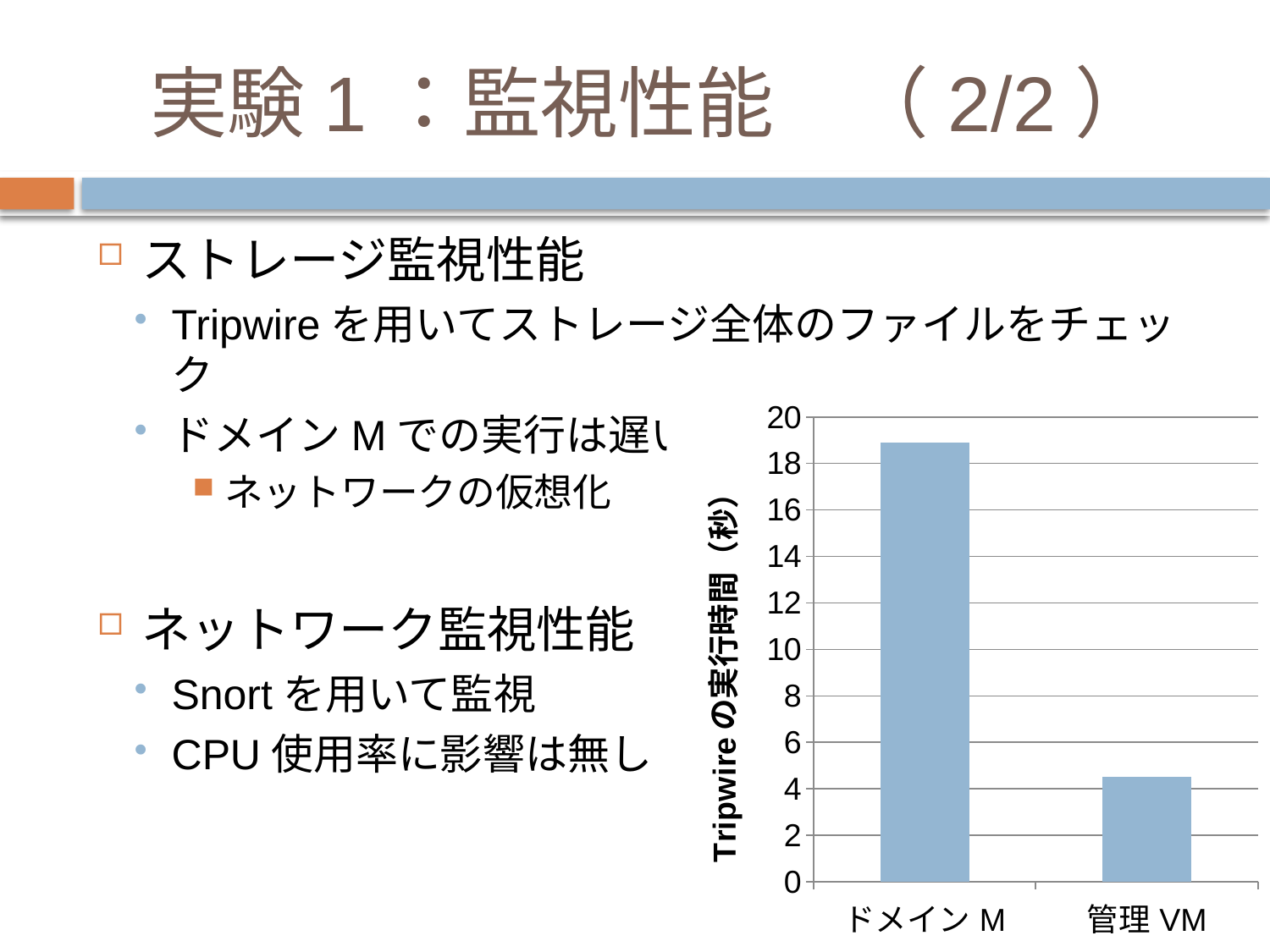

# 実験1：監視性能　（2/2）
ストレージ監視性能
Tripwireを用いてストレージ全体のファイルをチェック
ドメインMでの実行は遅い
ネットワークの仮想化

ネットワーク監視性能
Snortを用いて監視
CPU使用率に影響は無し

### Chart

| Category | 系列 1 |
|---|---|
| ドメインM | 18.9 |
| 管理VM | 4.5 |